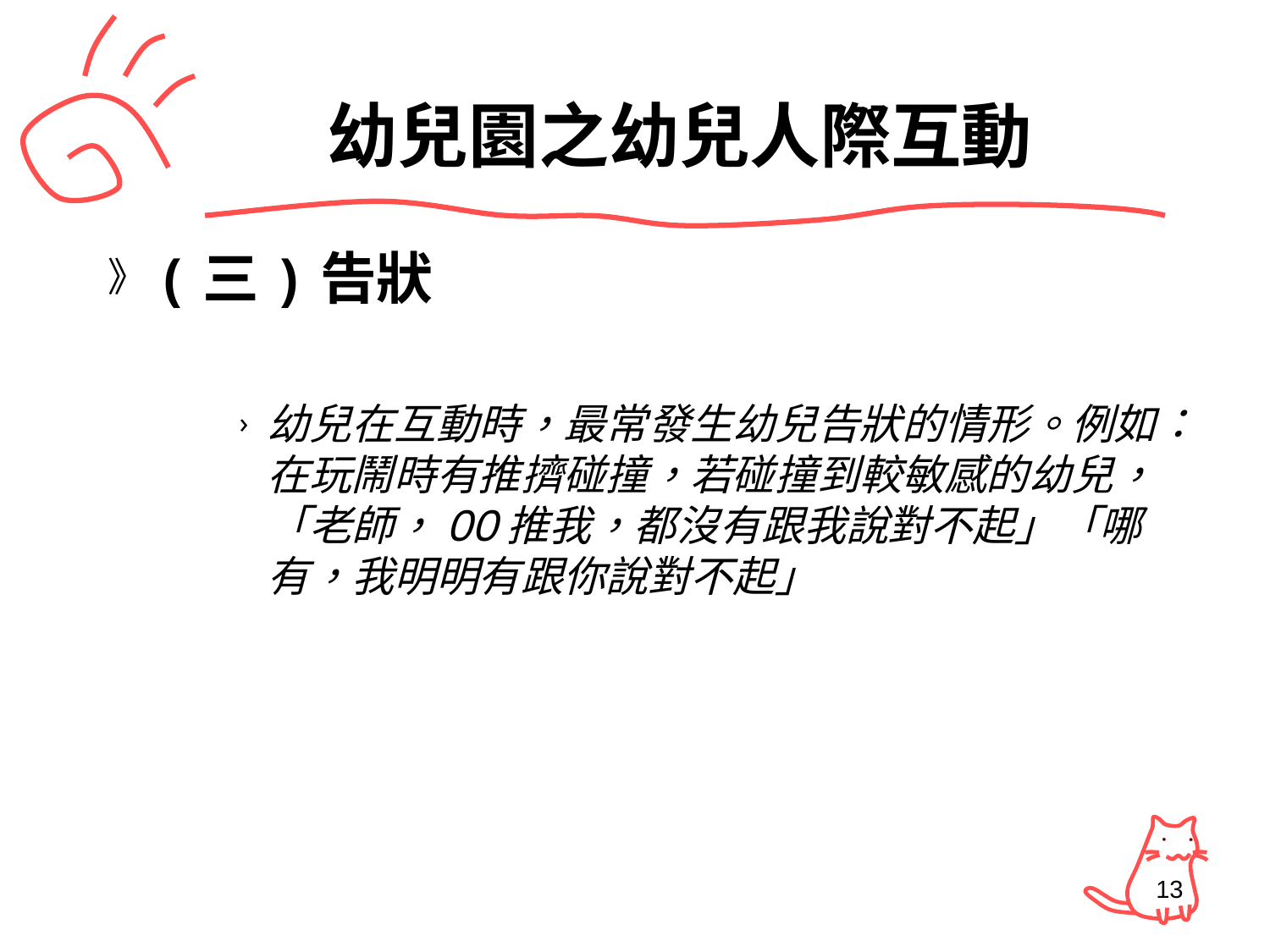

# 幼兒園之幼兒人際互動
(三)告狀

幼兒在互動時，最常發生幼兒告狀的情形。例如：在玩鬧時有推擠碰撞，若碰撞到較敏感的幼兒，「老師，OO推我，都沒有跟我說對不起」「哪有，我明明有跟你說對不起」
13